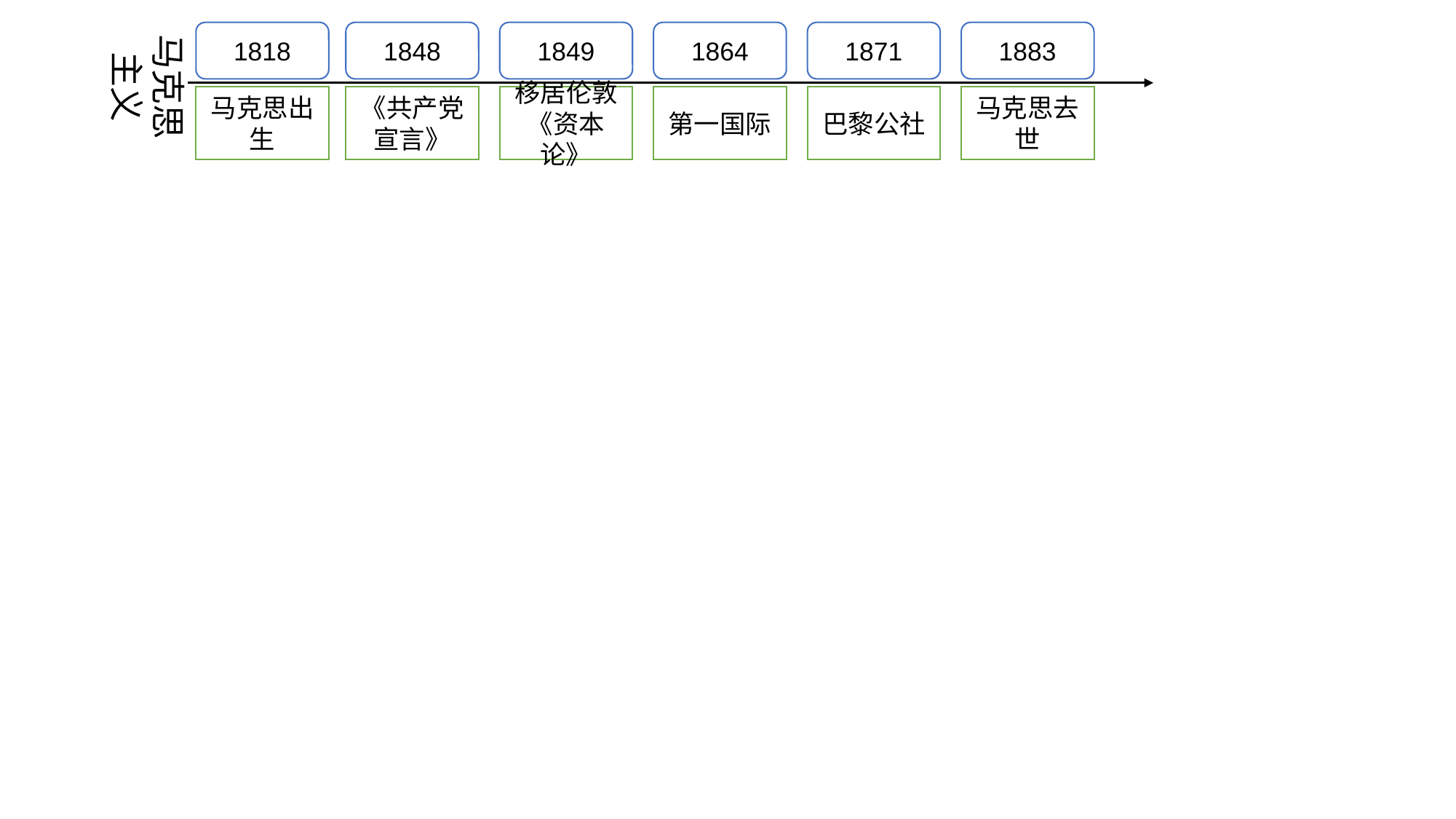

马克思主义
1848
1864
1871
1883
1818
1849
《共产党宣言》
第一国际
巴黎公社
马克思去世
马克思出生
移居伦敦
《资本论》